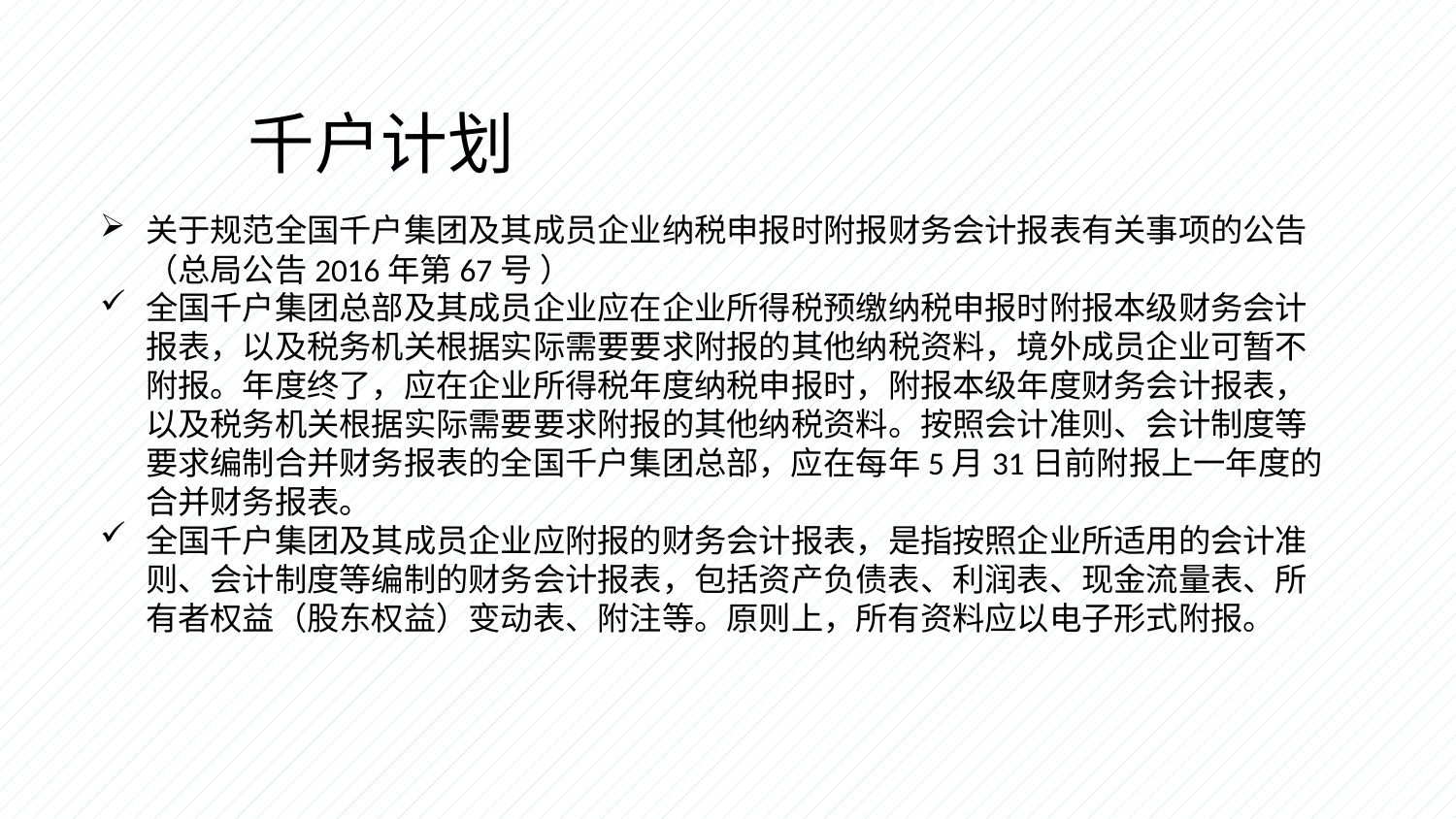

# 千户计划
关于规范全国千户集团及其成员企业纳税申报时附报财务会计报表有关事项的公告（总局公告2016年第67号 ）
全国千户集团总部及其成员企业应在企业所得税预缴纳税申报时附报本级财务会计报表，以及税务机关根据实际需要要求附报的其他纳税资料，境外成员企业可暂不附报。年度终了，应在企业所得税年度纳税申报时，附报本级年度财务会计报表，以及税务机关根据实际需要要求附报的其他纳税资料。按照会计准则、会计制度等要求编制合并财务报表的全国千户集团总部，应在每年5月31日前附报上一年度的合并财务报表。
全国千户集团及其成员企业应附报的财务会计报表，是指按照企业所适用的会计准则、会计制度等编制的财务会计报表，包括资产负债表、利润表、现金流量表、所有者权益（股东权益）变动表、附注等。原则上，所有资料应以电子形式附报。